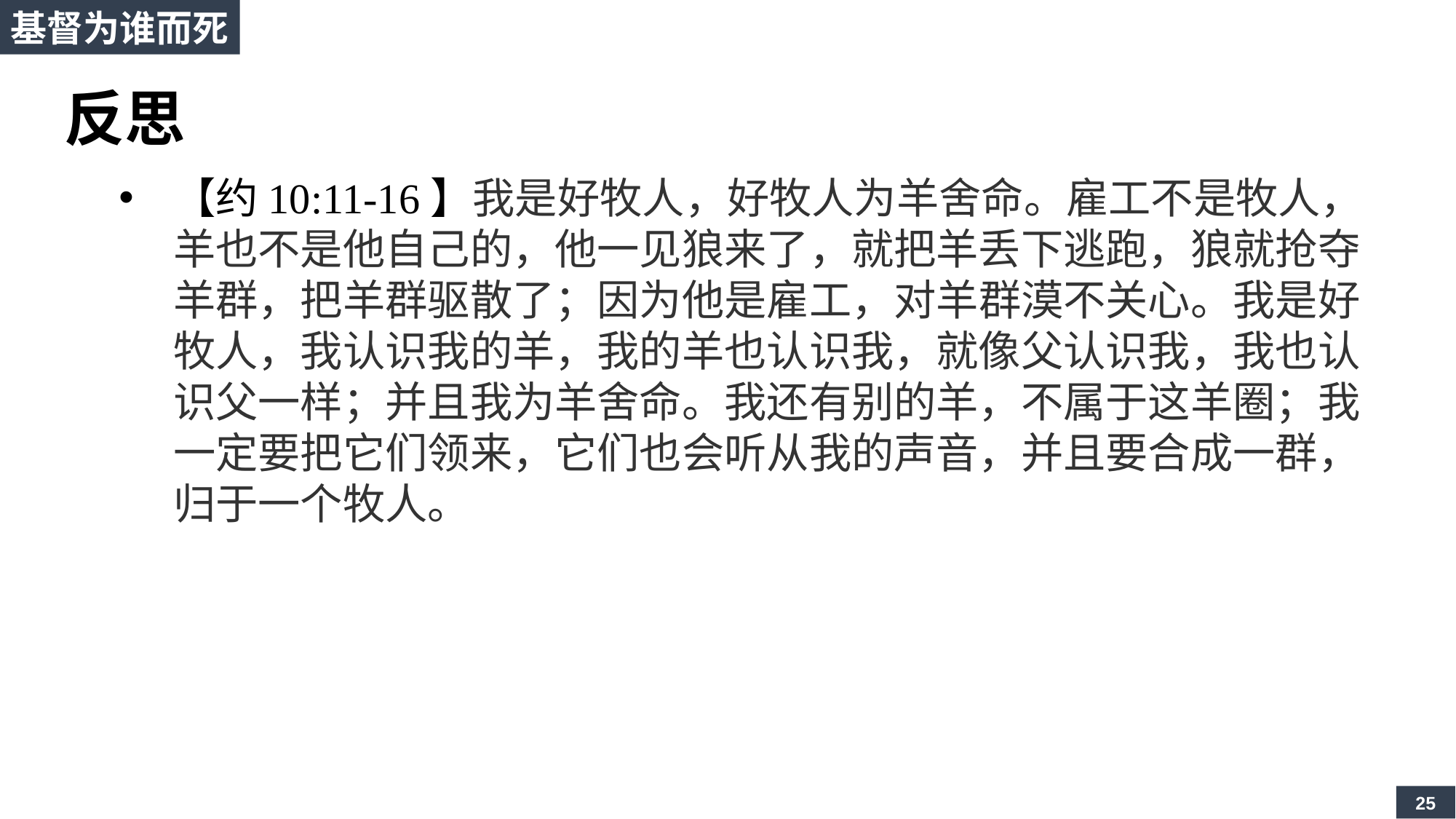

基督为谁而死
反思
【约10:11-16】我是好牧人，好牧人为羊舍命。雇工不是牧人，羊也不是他自己的，他一见狼来了，就把羊丢下逃跑，狼就抢夺羊群，把羊群驱散了；因为他是雇工，对羊群漠不关心。我是好牧人，我认识我的羊，我的羊也认识我，就像父认识我，我也认识父一样；并且我为羊舍命。我还有别的羊，不属于这羊圈；我一定要把它们领来，它们也会听从我的声音，并且要合成一群，归于一个牧人。

25